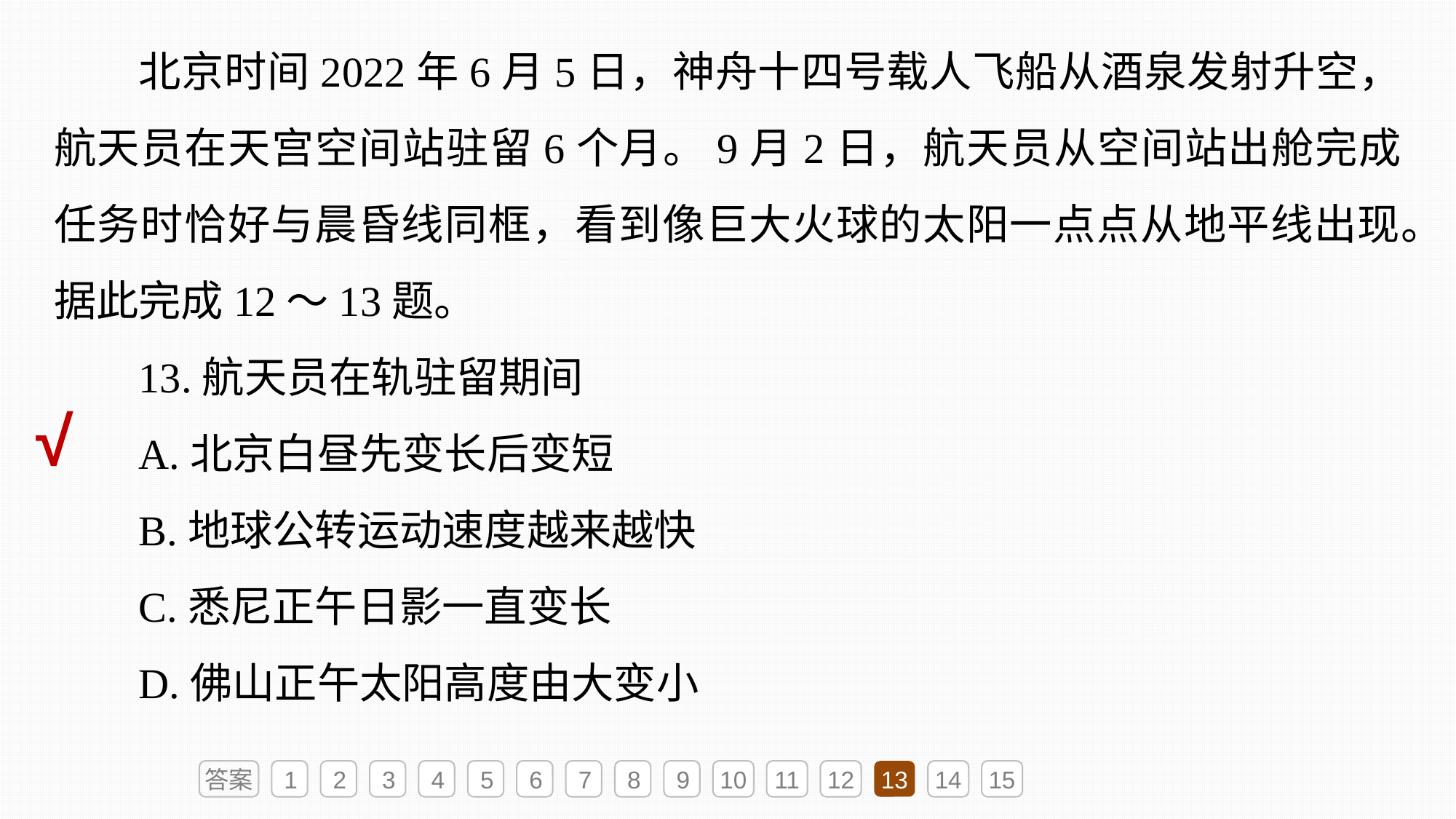

北京时间2022年6月5日，神舟十四号载人飞船从酒泉发射升空，航天员在天宫空间站驻留6个月。9月2日，航天员从空间站出舱完成任务时恰好与晨昏线同框，看到像巨大火球的太阳一点点从地平线出现。据此完成12～13题。
13.航天员在轨驻留期间
A.北京白昼先变长后变短
B.地球公转运动速度越来越快
C.悉尼正午日影一直变长
D.佛山正午太阳高度由大变小
√
答案
1
2
3
4
5
6
7
8
9
10
11
12
13
14
15